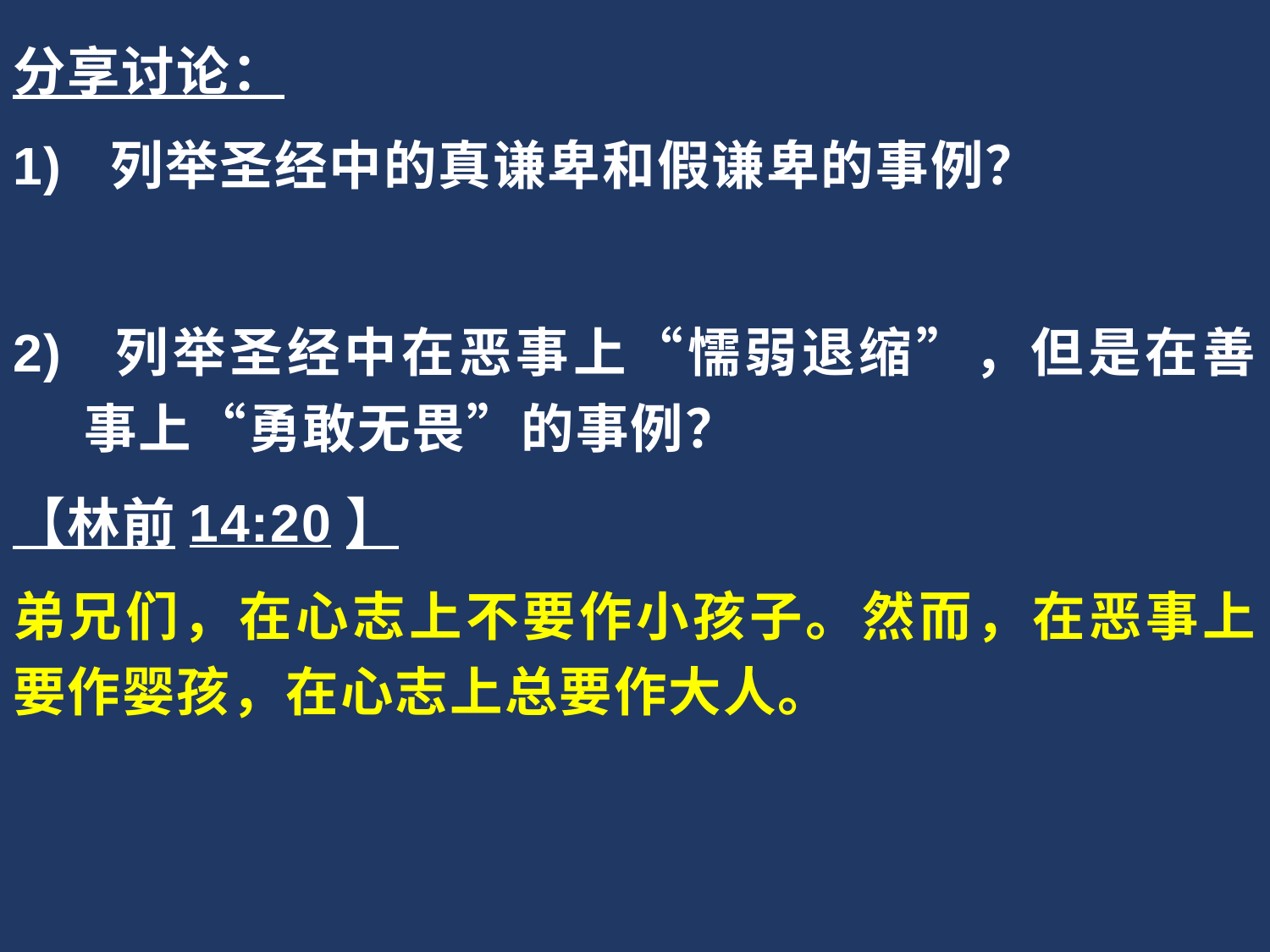

分享讨论：
 列举圣经中的真谦卑和假谦卑的事例？

 列举圣经中在恶事上“懦弱退缩”，但是在善事上“勇敢无畏”的事例？
【林前14:20】
弟兄们，在心志上不要作小孩子。然而，在恶事上要作婴孩，在心志上总要作大人。